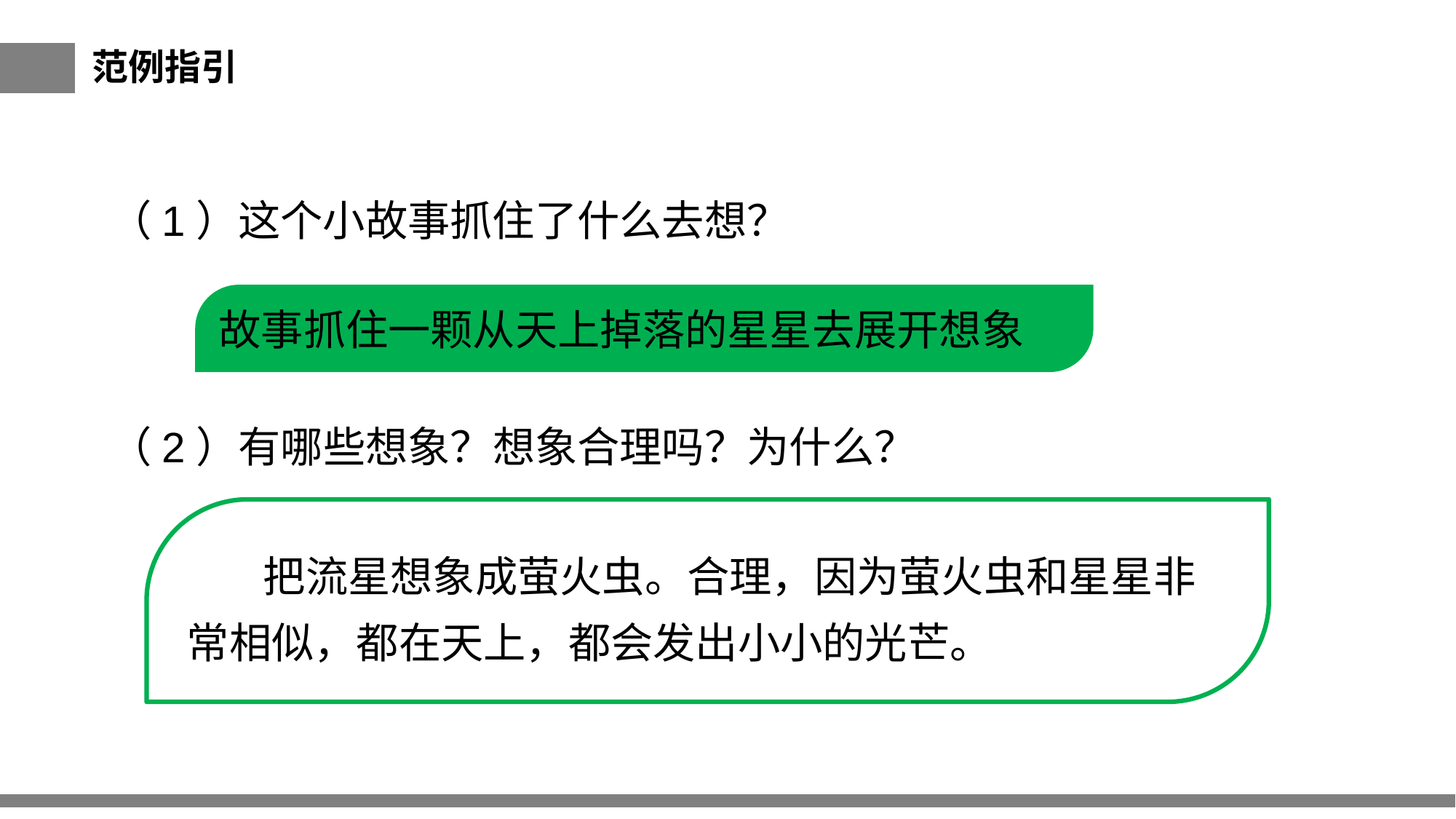

范例指引
（1）这个小故事抓住了什么去想？
故事抓住一颗从天上掉落的星星去展开想象
（2）有哪些想象？想象合理吗？为什么？
       把流星想象成萤火虫。合理，因为萤火虫和星星非常相似，都在天上，都会发出小小的光芒。